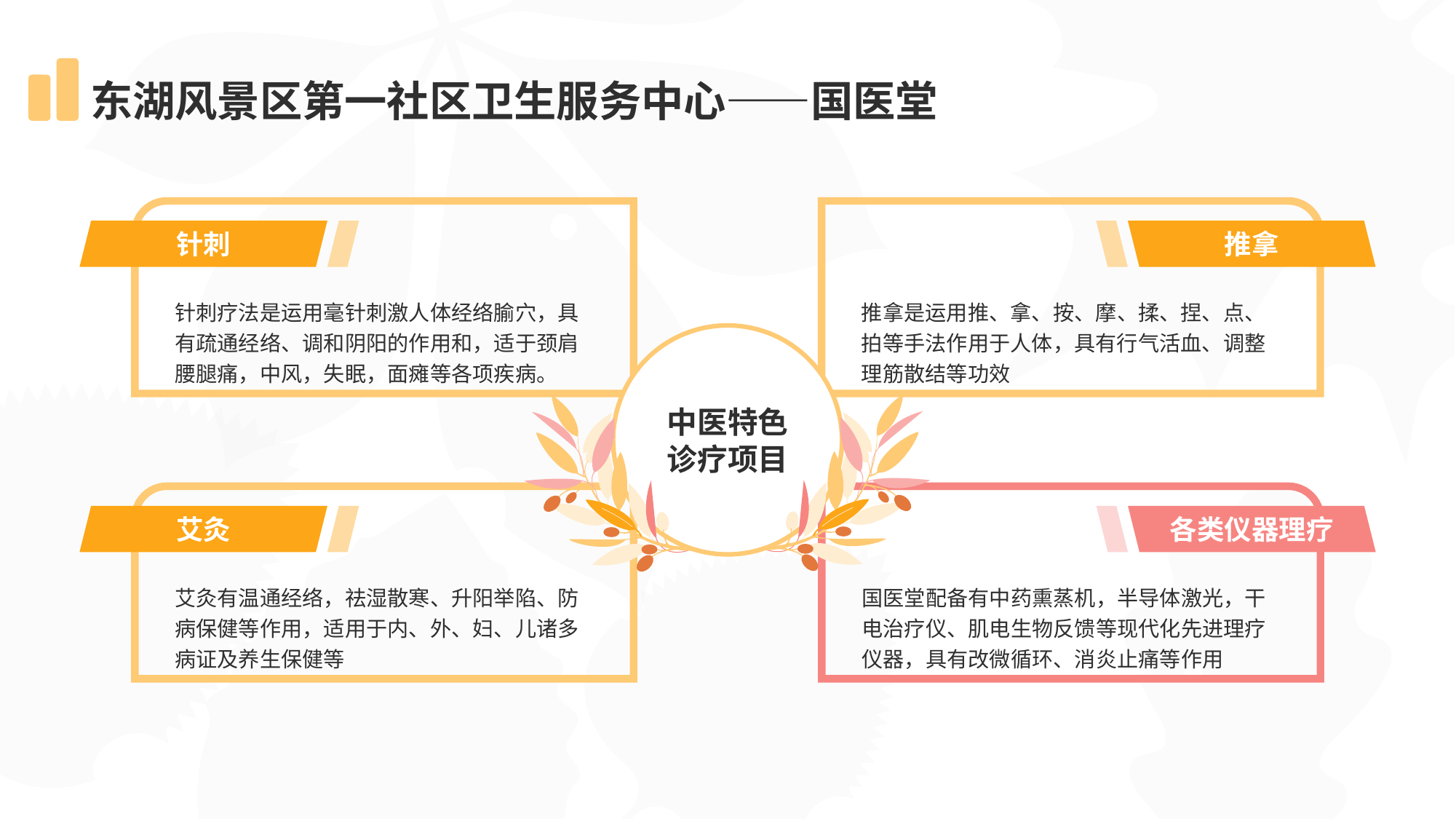

# 东湖风景区第一社区卫生服务中心——国医堂

针刺

针刺疗法是运用毫针刺激人体经络腧穴，具有疏通经络、调和阴阳的作用和，适于颈肩腰腿痛，中风，失眠，面瘫等各项疾病。

推拿
推拿是运用推、拿、按、摩、揉、捏、点、拍等手法作用于人体，具有行气活血、调整理筋散结等功效
中医特色诊疗项目

艾灸

艾灸有温通经络，祛湿散寒、升阳举陷、防病保健等作用，适用于内、外、妇、儿诸多病证及养生保健等

各类仪器理疗
国医堂配备有中药熏蒸机，半导体激光，干电治疗仪、肌电生物反馈等现代化先进理疗仪器，具有改微循环、消炎止痛等作用